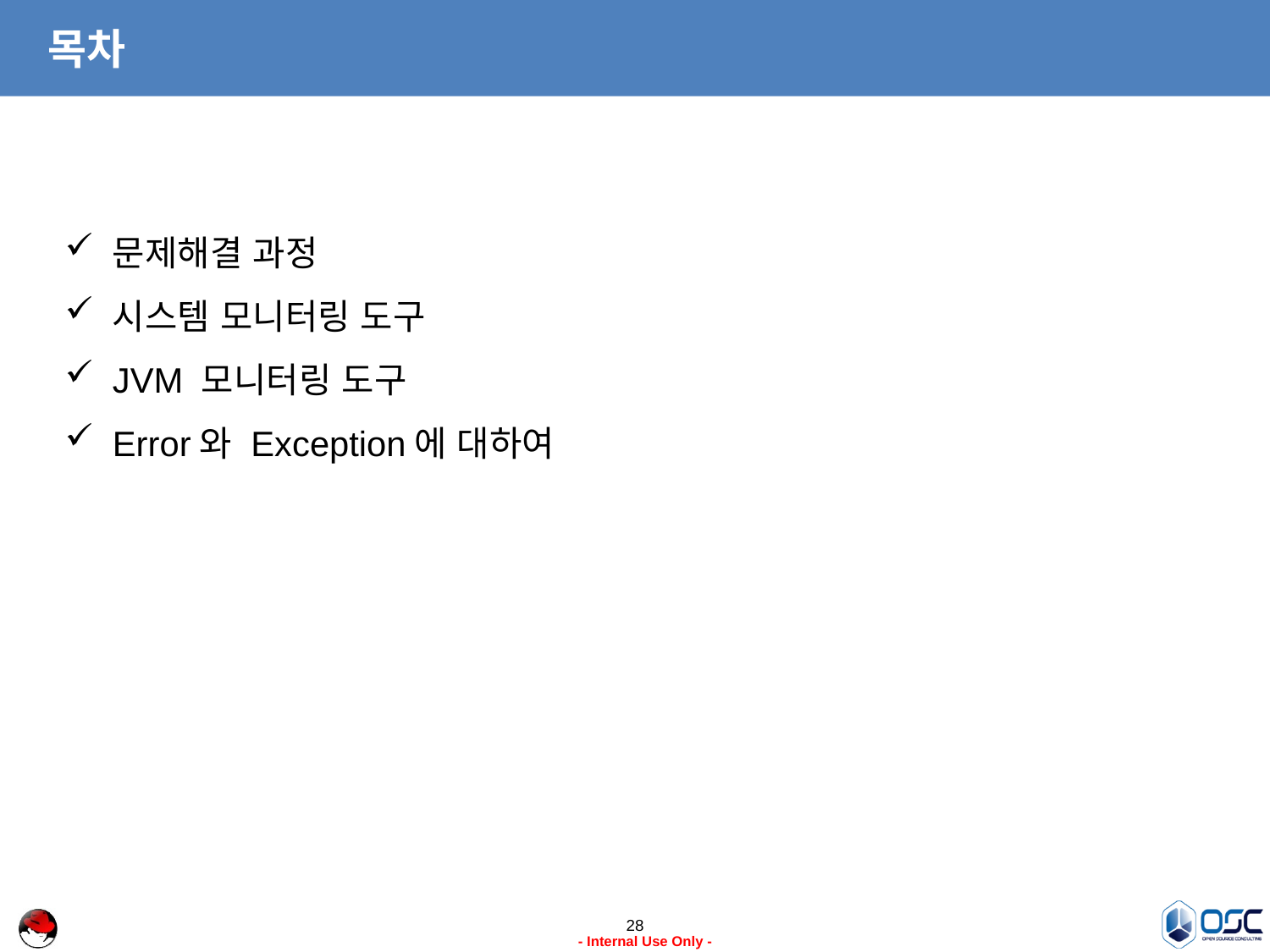

# 목차
문제해결 과정
시스템 모니터링 도구
JVM 모니터링 도구
Error와 Exception에 대하여